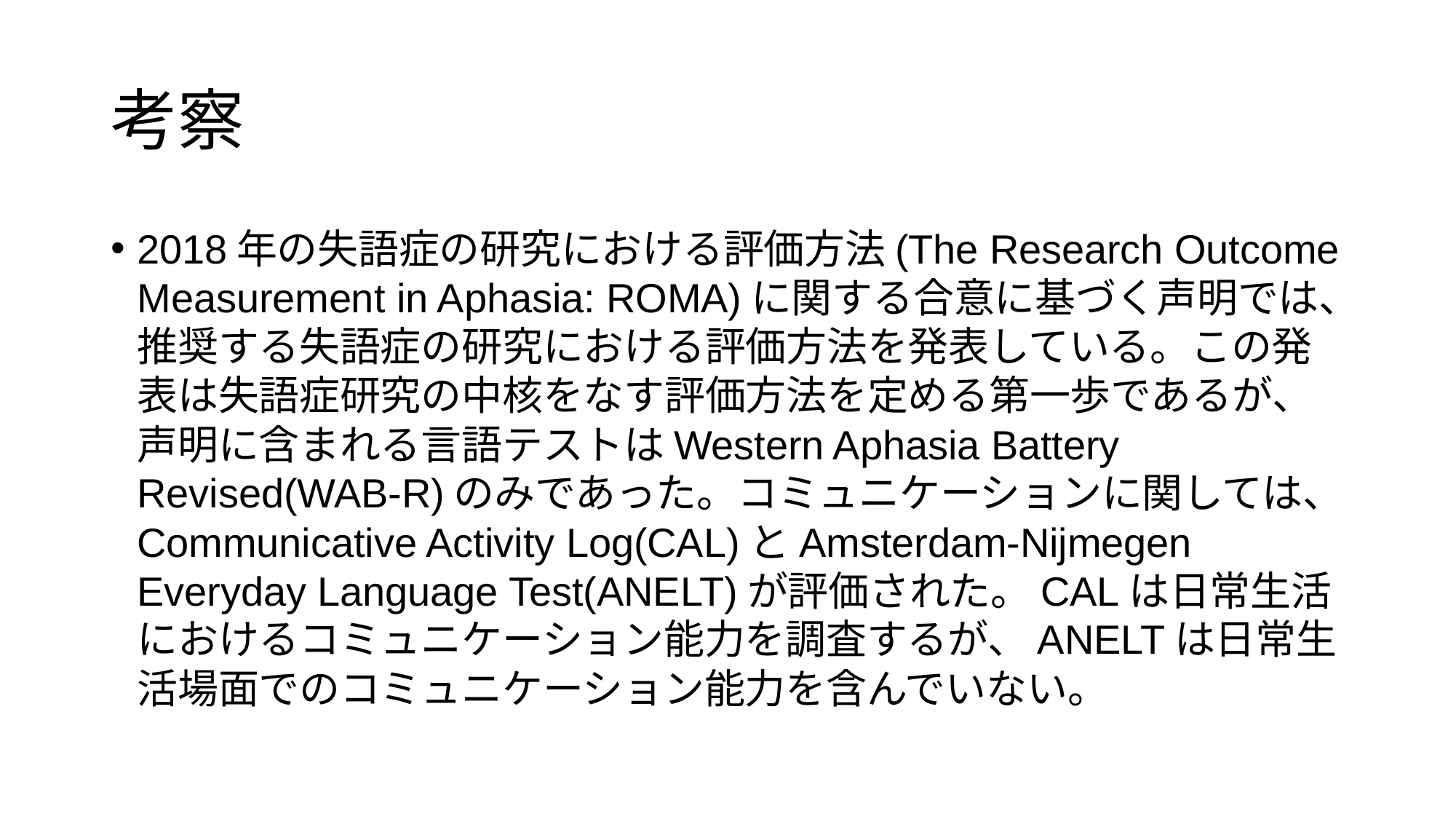

# 考察
2018年の失語症の研究における評価方法(The Research Outcome Measurement in Aphasia: ROMA)に関する合意に基づく声明では、推奨する失語症の研究における評価方法を発表している。この発表は失語症研究の中核をなす評価方法を定める第一歩であるが、声明に含まれる言語テストはWestern Aphasia Battery Revised(WAB-R)のみであった。コミュニケーションに関しては、Communicative Activity Log(CAL)とAmsterdam-Nijmegen Everyday Language Test(ANELT)が評価された。CALは日常生活におけるコミュニケーション能力を調査するが、ANELTは日常生活場面でのコミュニケーション能力を含んでいない。